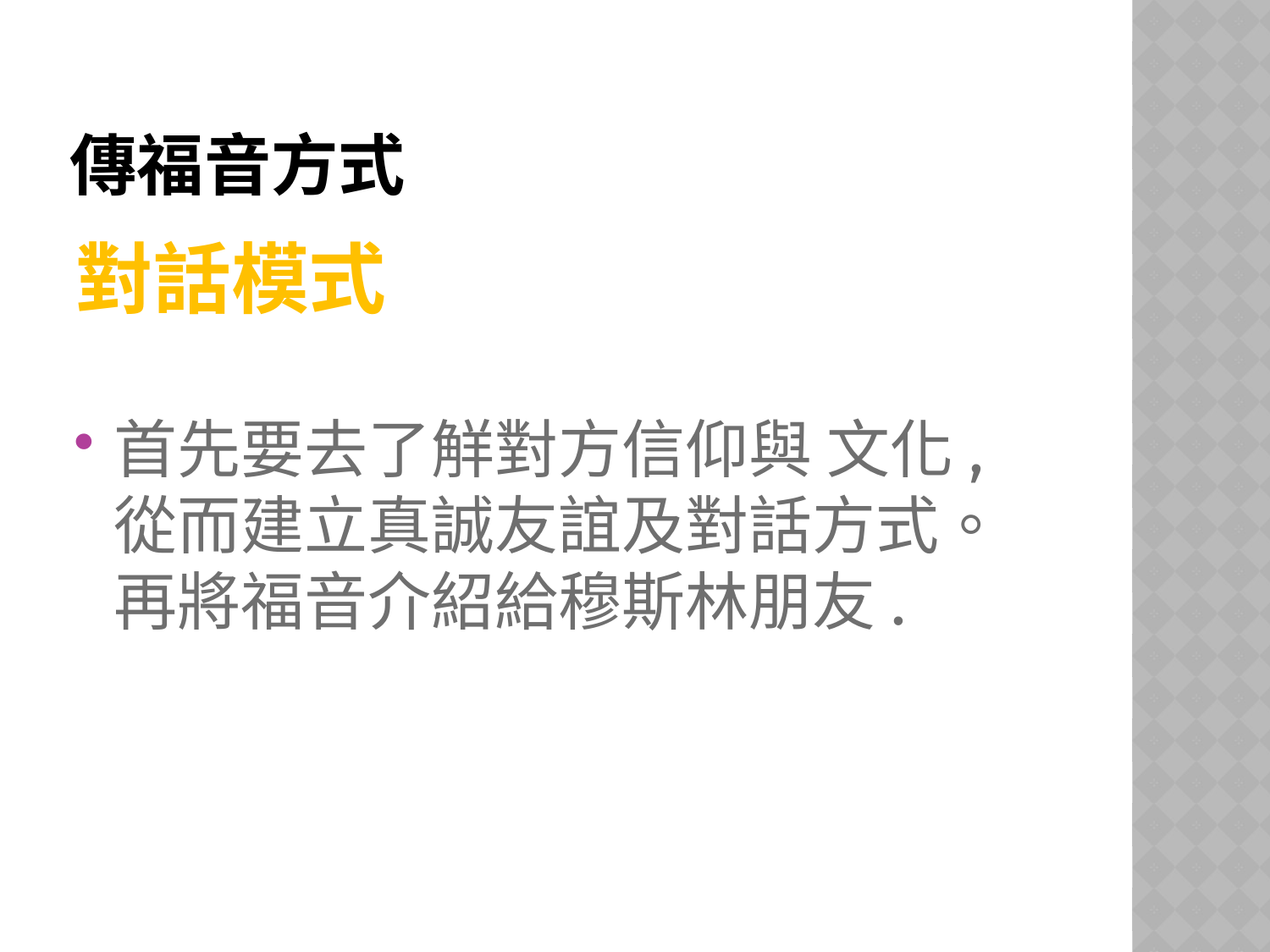

# 傳福音方式
對話模式

首先要去了觧對方信仰與 文化, 從而建立真誠友誼及對話方式。 再將福音介紹給穆斯林朋友.